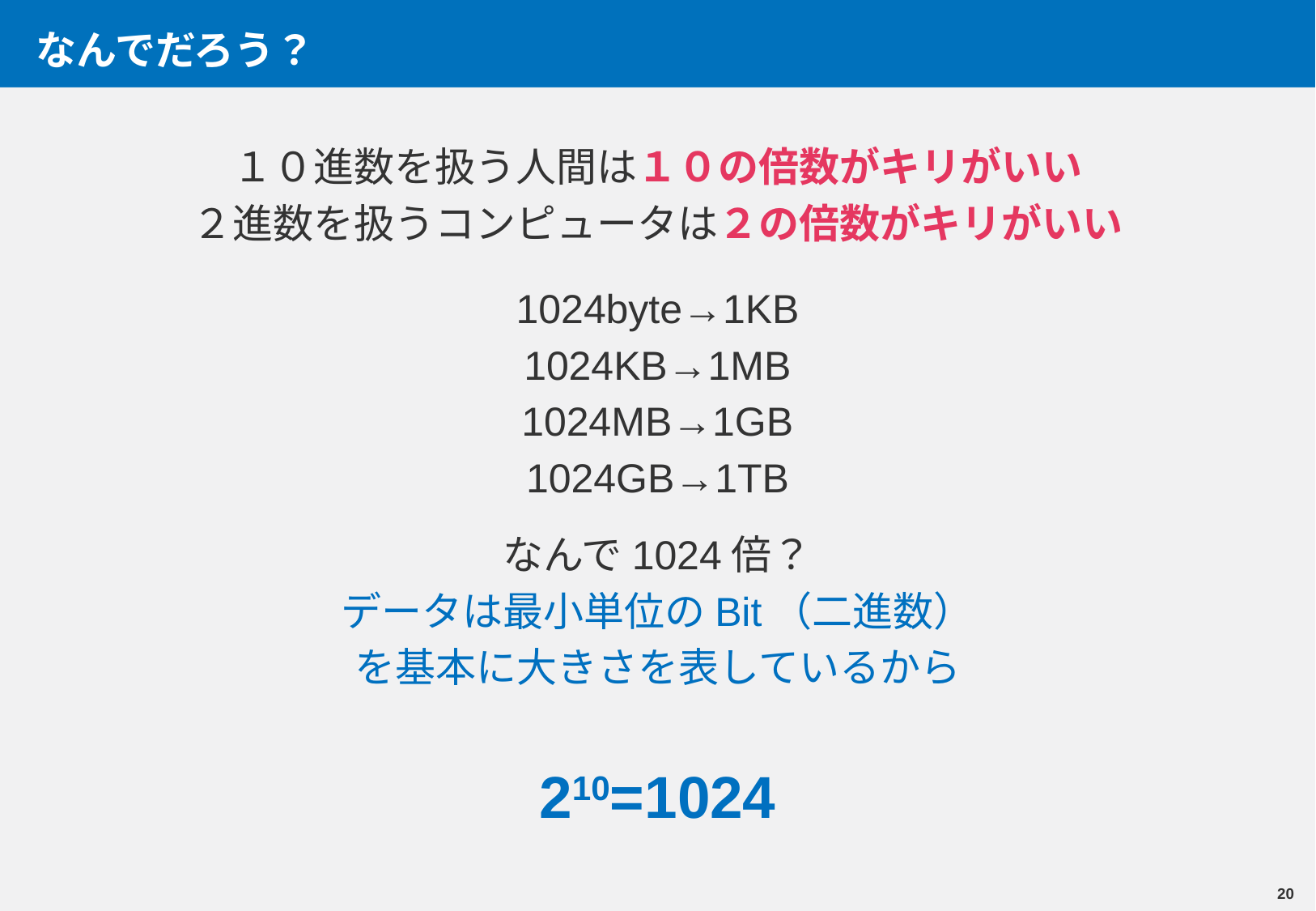

# なんでだろう？
１０進数を扱う人間は１０の倍数がキリがいい
２進数を扱うコンピュータは２の倍数がキリがいい

1024byte→1KB
1024KB→1MB
1024MB→1GB
1024GB→1TB

なんで1024倍？
データは最小単位のBit（二進数）
を基本に大きさを表しているから

210=1024
20